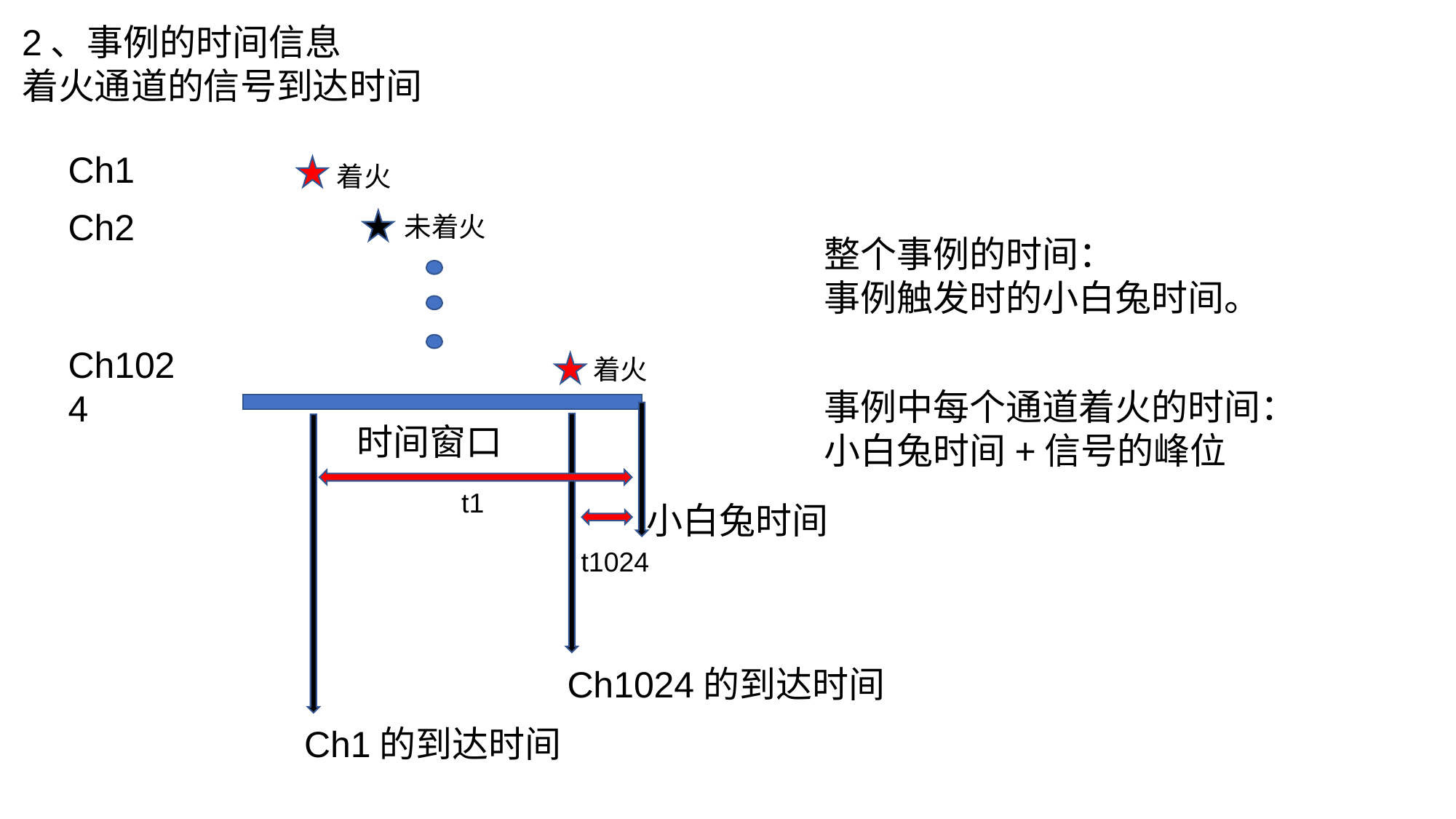

2、事例的时间信息
着火通道的信号到达时间
Ch1
着火

Ch2
未着火

整个事例的时间：
事例触发时的小白兔时间。

事例中每个通道着火的时间：
小白兔时间+信号的峰位

Ch1024
着火

时间窗口

t1
小白兔时间

t1024
Ch1024的到达时间
Ch1的到达时间